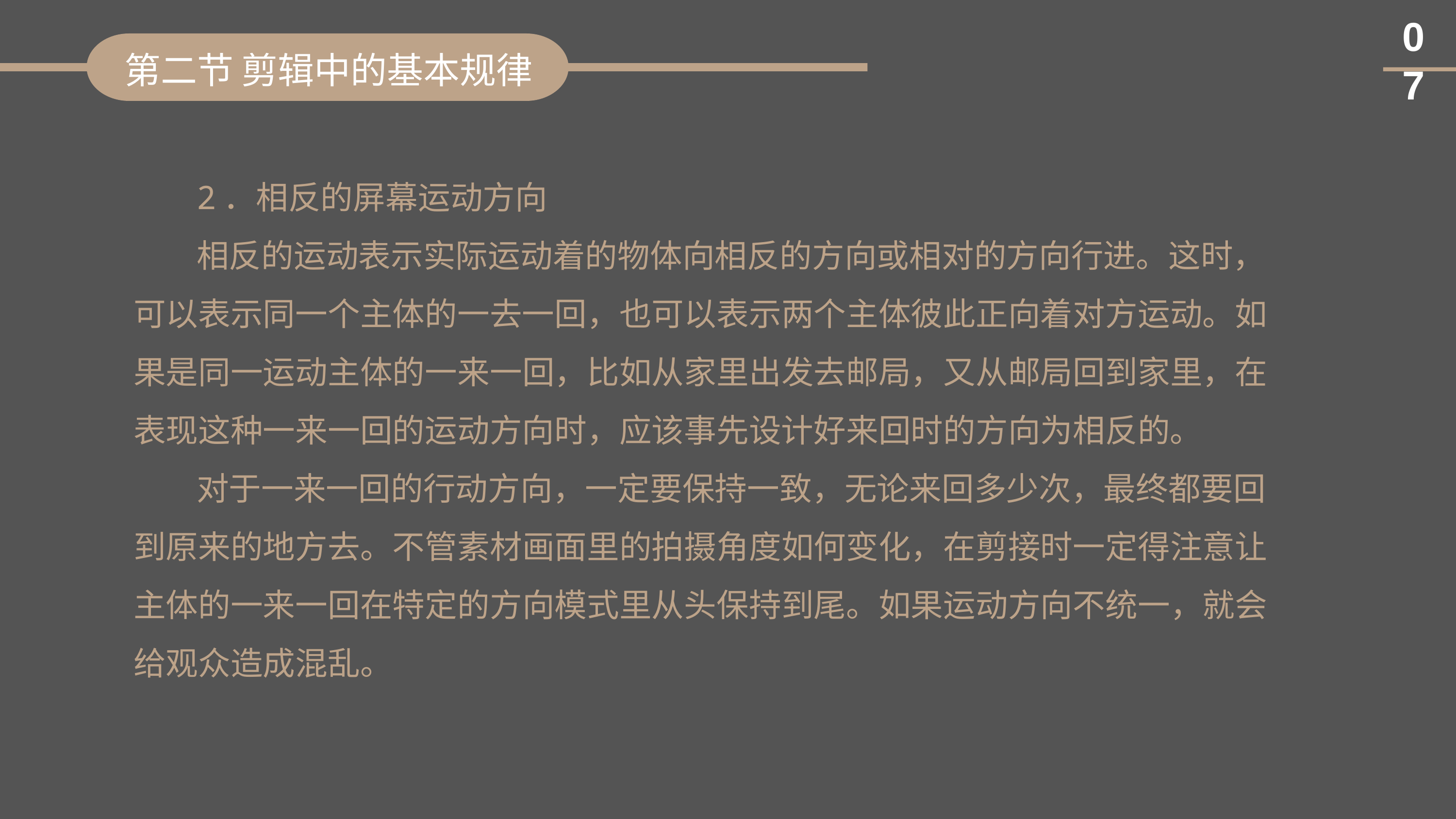

07

第二节 剪辑中的基本规律

2．相反的屏幕运动方向
相反的运动表示实际运动着的物体向相反的方向或相对的方向行进。这时，可以表示同一个主体的一去一回，也可以表示两个主体彼此正向着对方运动。如果是同一运动主体的一来一回，比如从家里出发去邮局，又从邮局回到家里，在表现这种一来一回的运动方向时，应该事先设计好来回时的方向为相反的。
对于一来一回的行动方向，一定要保持一致，无论来回多少次，最终都要回到原来的地方去。不管素材画面里的拍摄角度如何变化，在剪接时一定得注意让主体的一来一回在特定的方向模式里从头保持到尾。如果运动方向不统一，就会给观众造成混乱。